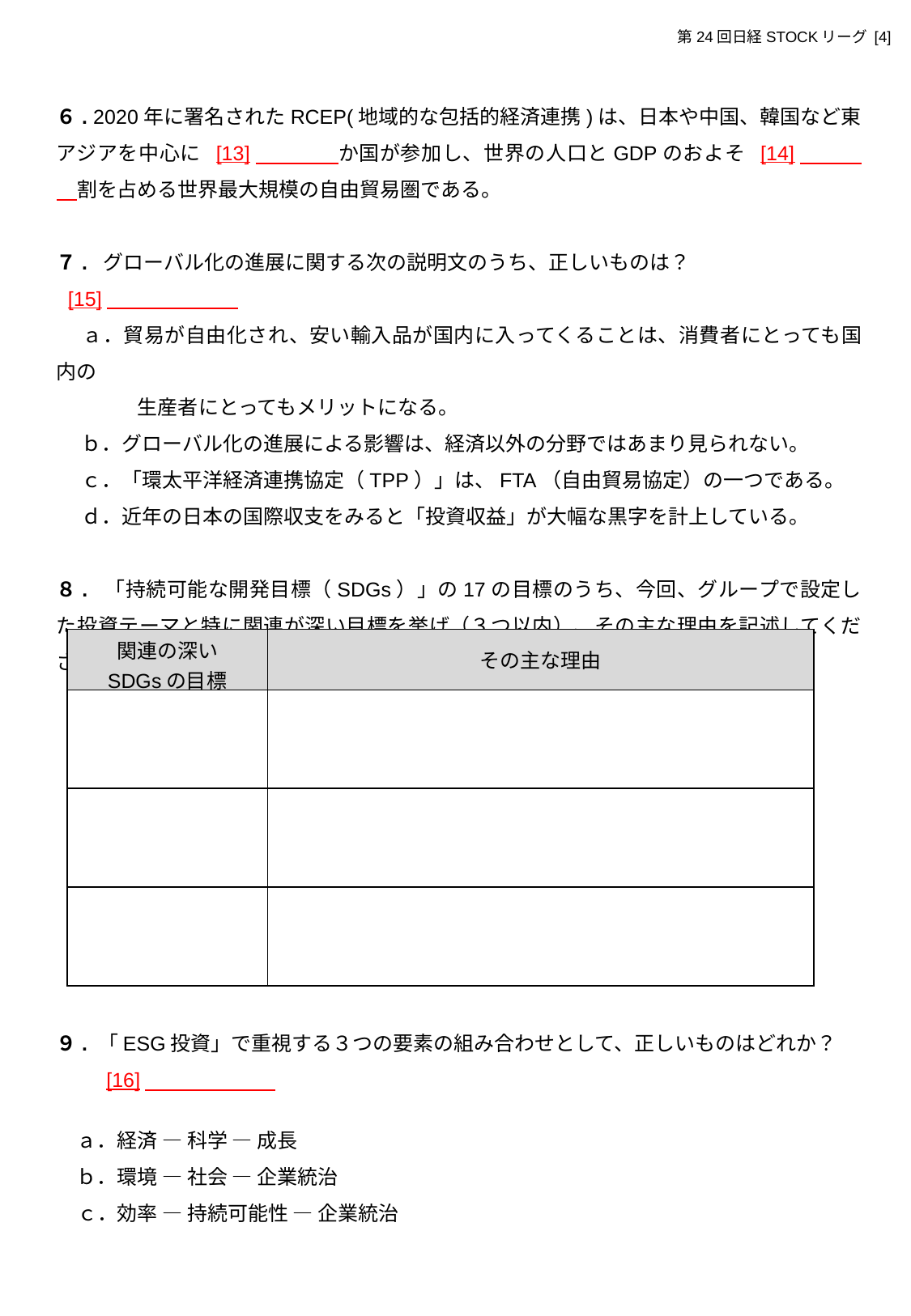

６. 2020年に署名されたRCEP(地域的な包括的経済連携)は、日本や中国、韓国など東アジアを中心に  [13]　　　　か国が参加し、世界の人口とGDPのおよそ  [14]　　　　割を占める世界最大規模の自由貿易圏である。

７.  グローバル化の進展に関する次の説明文のうち、正しいものは？
  [15]
　 ａ．貿易が自由化され、安い輸入品が国内に入ってくることは、消費者にとっても国内の
　　　　生産者にとってもメリットになる。
　 ｂ．グローバル化の進展による影響は、経済以外の分野ではあまり見られない。
　 ｃ．「環太平洋経済連携協定（TPP）」は、FTA（自由貿易協定）の一つである。
　 ｄ．近年の日本の国際収支をみると「投資収益」が大幅な黒字を計上している。

８.  「持続可能な開発目標（SDGs）」の17の目標のうち、今回、グループで設定した投資テーマと特に関連が深い目標を挙げ（３つ以内）、その主な理由を記述してください。
| 関連の深い SDGsの目標 | その主な理由 |
| --- | --- |
|  |  |
|  |  |
|  |  |
９. 「ESG投資」で重視する３つの要素の組み合わせとして、正しいものはどれか？
　　 [16]

　ａ．経済 ― 科学 ― 成長
　ｂ．環境 ― 社会 ― 企業統治
　ｃ．効率 ― 持続可能性 ― 企業統治